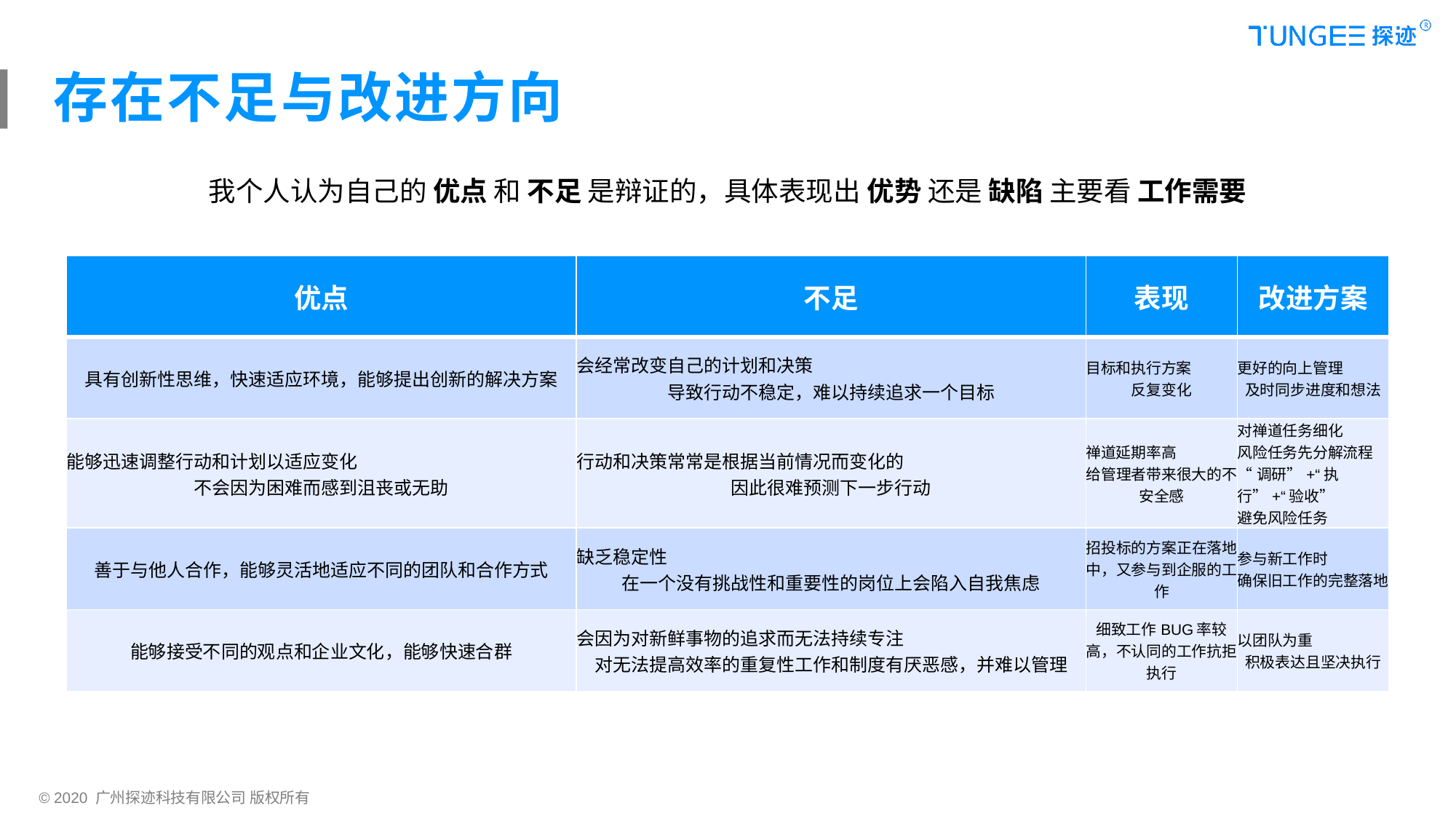

存在不足与改进方向

我个人认为自己的 优点 和 不足 是辩证的，具体表现出 优势 还是 缺陷 主要看 工作需要
| 优点 | 不足 | 表现 | 改进方案 |
| --- | --- | --- | --- |
| 具有创新性思维，快速适应环境，能够提出创新的解决方案 | 会经常改变自己的计划和决策 导致行动不稳定，难以持续追求一个目标 | 目标和执行方案 反复变化 | 更好的向上管理 及时同步进度和想法 |
| 能够迅速调整行动和计划以适应变化 不会因为困难而感到沮丧或无助 | 行动和决策常常是根据当前情况而变化的 因此很难预测下一步行动 | 禅道延期率高 给管理者带来很大的不安全感 | 对禅道任务细化 风险任务先分解流程 “调研”+“执行”+“验收” 避免风险任务 导致延期 |
| 善于与他人合作，能够灵活地适应不同的团队和合作方式 | 缺乏稳定性 在一个没有挑战性和重要性的岗位上会陷入自我焦虑 | 招投标的方案正在落地中，又参与到企服的工作 | 参与新工作时 确保旧工作的完整落地 |
| 能够接受不同的观点和企业文化，能够快速合群 | 会因为对新鲜事物的追求而无法持续专注 对无法提高效率的重复性工作和制度有厌恶感，并难以管理 | 细致工作BUG率较高，不认同的工作抗拒执行 | 以团队为重 积极表达且坚决执行 |
16